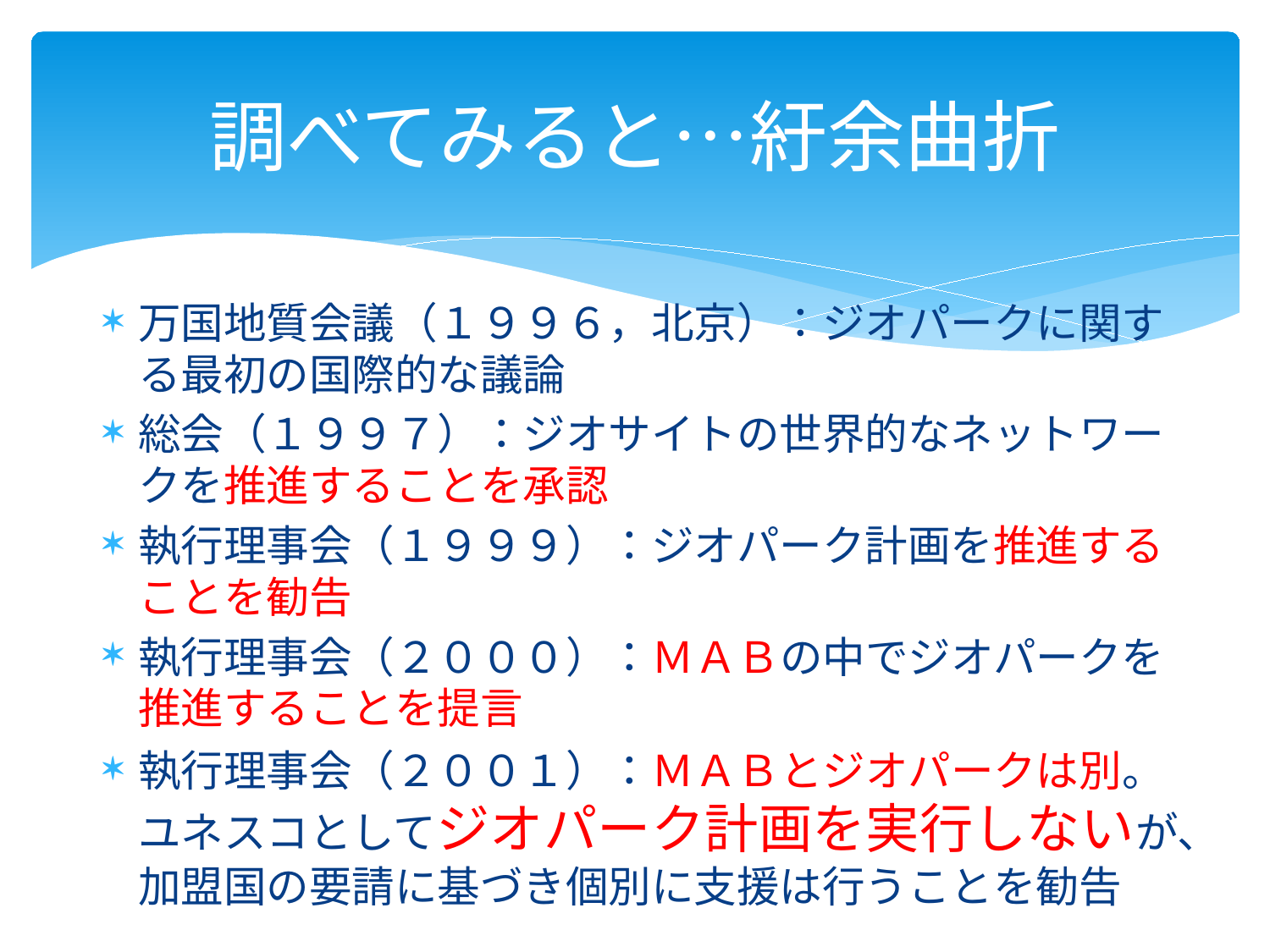

# 調べてみると…紆余曲折
万国地質会議（１９９６，北京）：ジオパークに関する最初の国際的な議論
総会（１９９７）：ジオサイトの世界的なネットワークを推進することを承認
執行理事会（１９９９）：ジオパーク計画を推進することを勧告
執行理事会（２０００）：ＭＡＢの中でジオパークを推進することを提言
執行理事会（２００１）：ＭＡＢとジオパークは別。ユネスコとしてジオパーク計画を実行しないが、加盟国の要請に基づき個別に支援は行うことを勧告